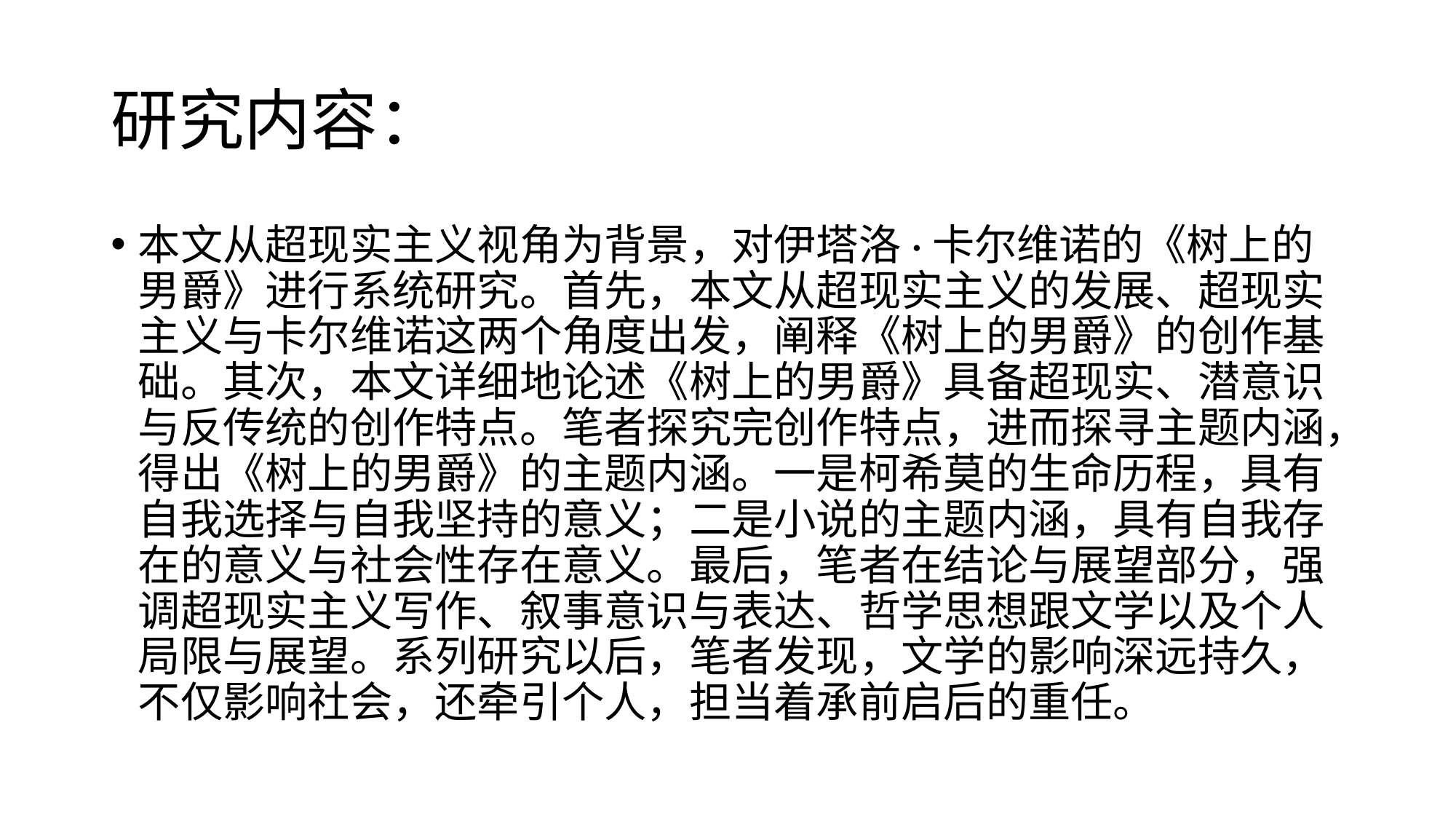

# 研究内容：
本文从超现实主义视角为背景，对伊塔洛·卡尔维诺的《树上的男爵》进行系统研究。首先，本文从超现实主义的发展、超现实主义与卡尔维诺这两个角度出发，阐释《树上的男爵》的创作基础。其次，本文详细地论述《树上的男爵》具备超现实、潜意识与反传统的创作特点。笔者探究完创作特点，进而探寻主题内涵，得出《树上的男爵》的主题内涵。一是柯希莫的生命历程，具有自我选择与自我坚持的意义；二是小说的主题内涵，具有自我存在的意义与社会性存在意义。最后，笔者在结论与展望部分，强调超现实主义写作、叙事意识与表达、哲学思想跟文学以及个人局限与展望。系列研究以后，笔者发现，文学的影响深远持久，不仅影响社会，还牵引个人，担当着承前启后的重任。